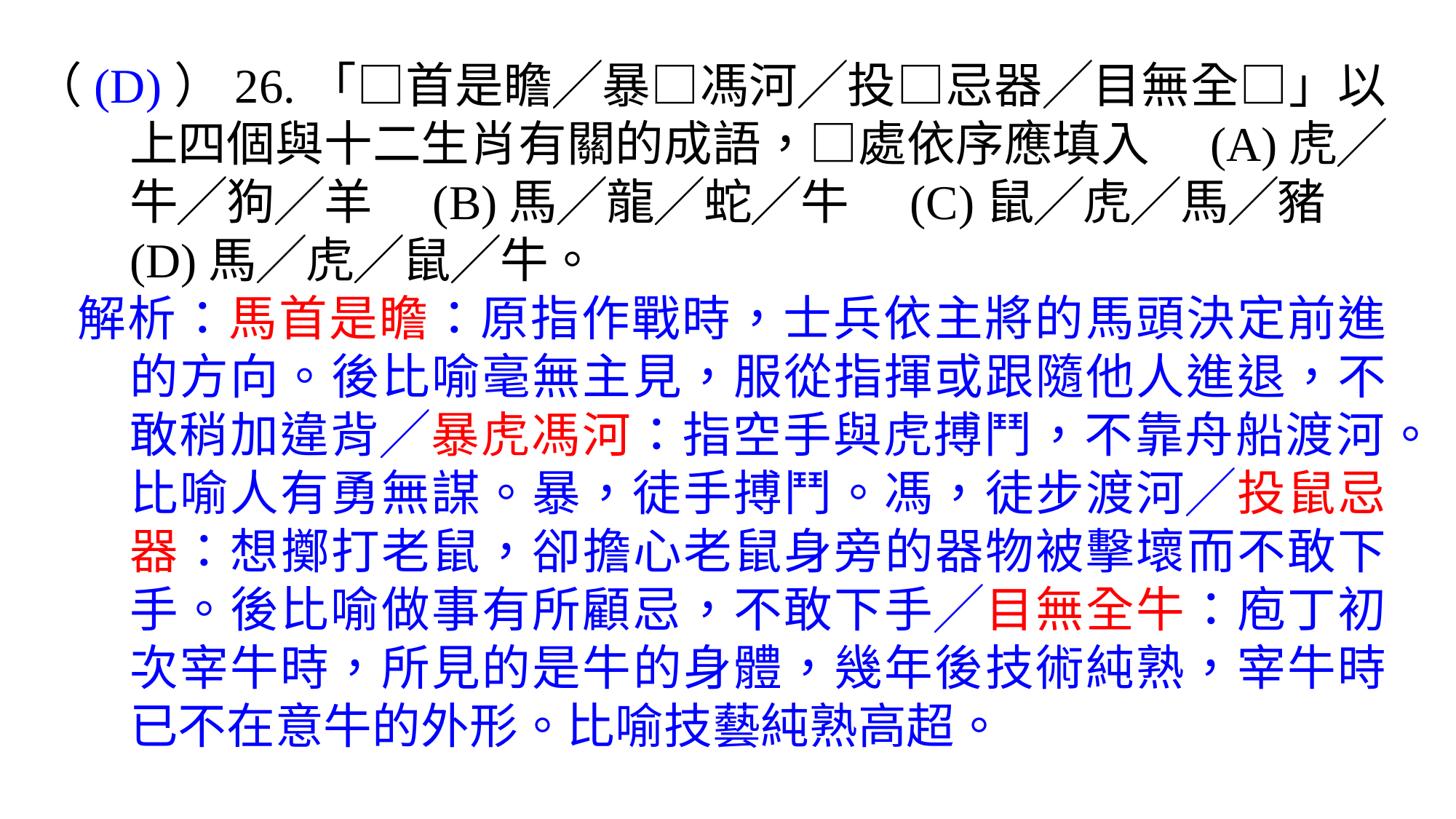

（(D)）26.「□首是瞻╱暴□馮河╱投□忌器╱目無全□」以上四個與十二生肖有關的成語，□處依序應填入　(A)虎╱牛╱狗╱羊　(B)馬╱龍╱蛇╱牛　(C)鼠╱虎╱馬╱豬　(D)馬╱虎╱鼠╱牛。
解析：馬首是瞻：原指作戰時，士兵依主將的馬頭決定前進的方向。後比喻毫無主見，服從指揮或跟隨他人進退，不敢稍加違背╱暴虎馮河：指空手與虎搏鬥，不靠舟船渡河。比喻人有勇無謀。暴，徒手搏鬥。馮，徒步渡河╱投鼠忌器：想擲打老鼠，卻擔心老鼠身旁的器物被擊壞而不敢下手。後比喻做事有所顧忌，不敢下手╱目無全牛：庖丁初次宰牛時，所見的是牛的身體，幾年後技術純熟，宰牛時已不在意牛的外形。比喻技藝純熟高超。